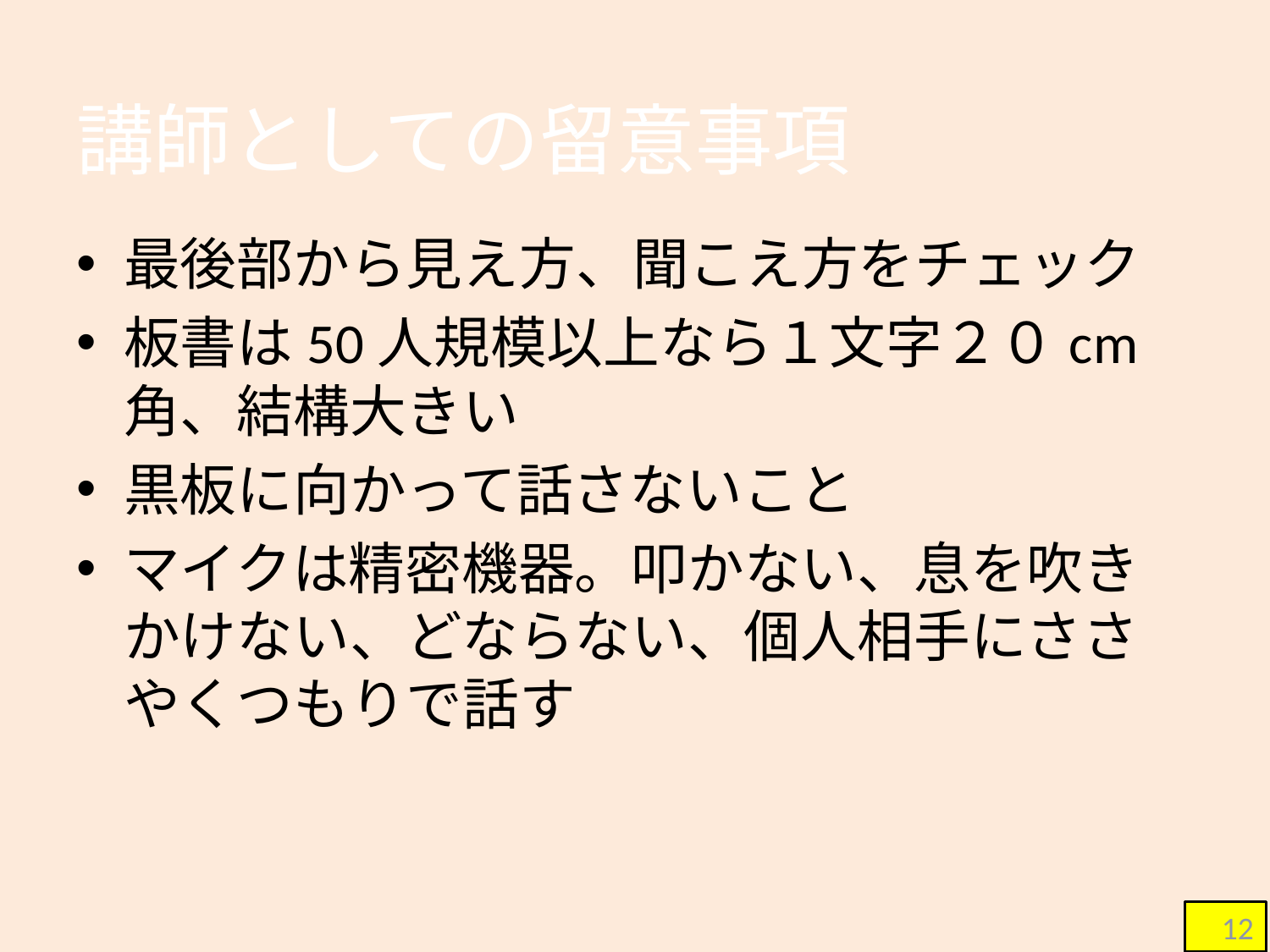

# 講師としての留意事項
最後部から見え方、聞こえ方をチェック
板書は50人規模以上なら１文字２０cm角、結構大きい
黒板に向かって話さないこと
マイクは精密機器。叩かない、息を吹きかけない、どならない、個人相手にささやくつもりで話す

12